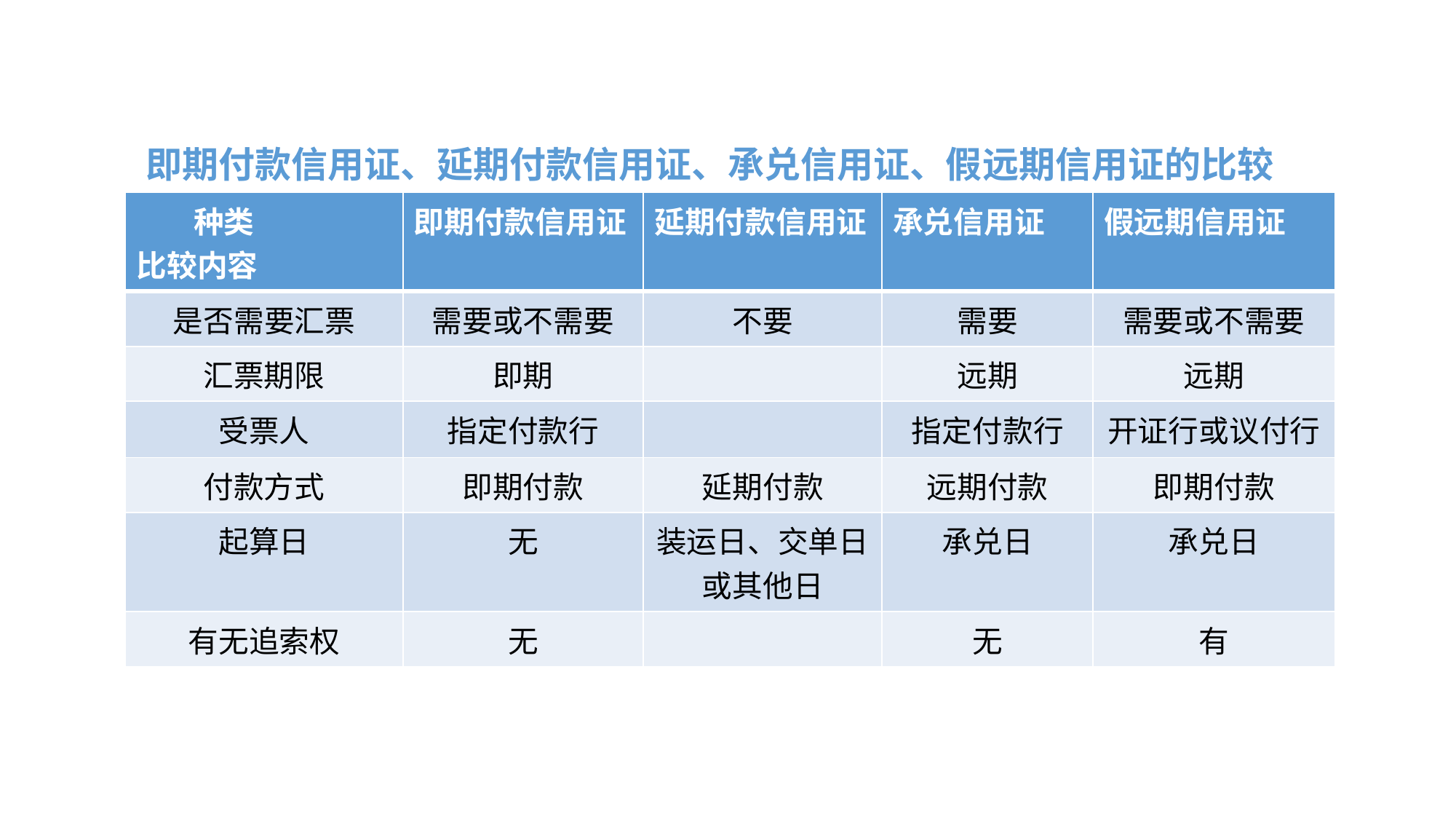

即期付款信用证、延期付款信用证、承兑信用证、假远期信用证的比较
| 种类 比较内容 | 即期付款信用证 | 延期付款信用证 | 承兑信用证 | 假远期信用证 |
| --- | --- | --- | --- | --- |
| 是否需要汇票 | 需要或不需要 | 不要 | 需要 | 需要或不需要 |
| 汇票期限 | 即期 |  | 远期 | 远期 |
| 受票人 | 指定付款行 |  | 指定付款行 | 开证行或议付行 |
| 付款方式 | 即期付款 | 延期付款 | 远期付款 | 即期付款 |
| 起算日 | 无 | 装运日、交单日或其他日 | 承兑日 | 承兑日 |
| 有无追索权 | 无 |  | 无 | 有 |